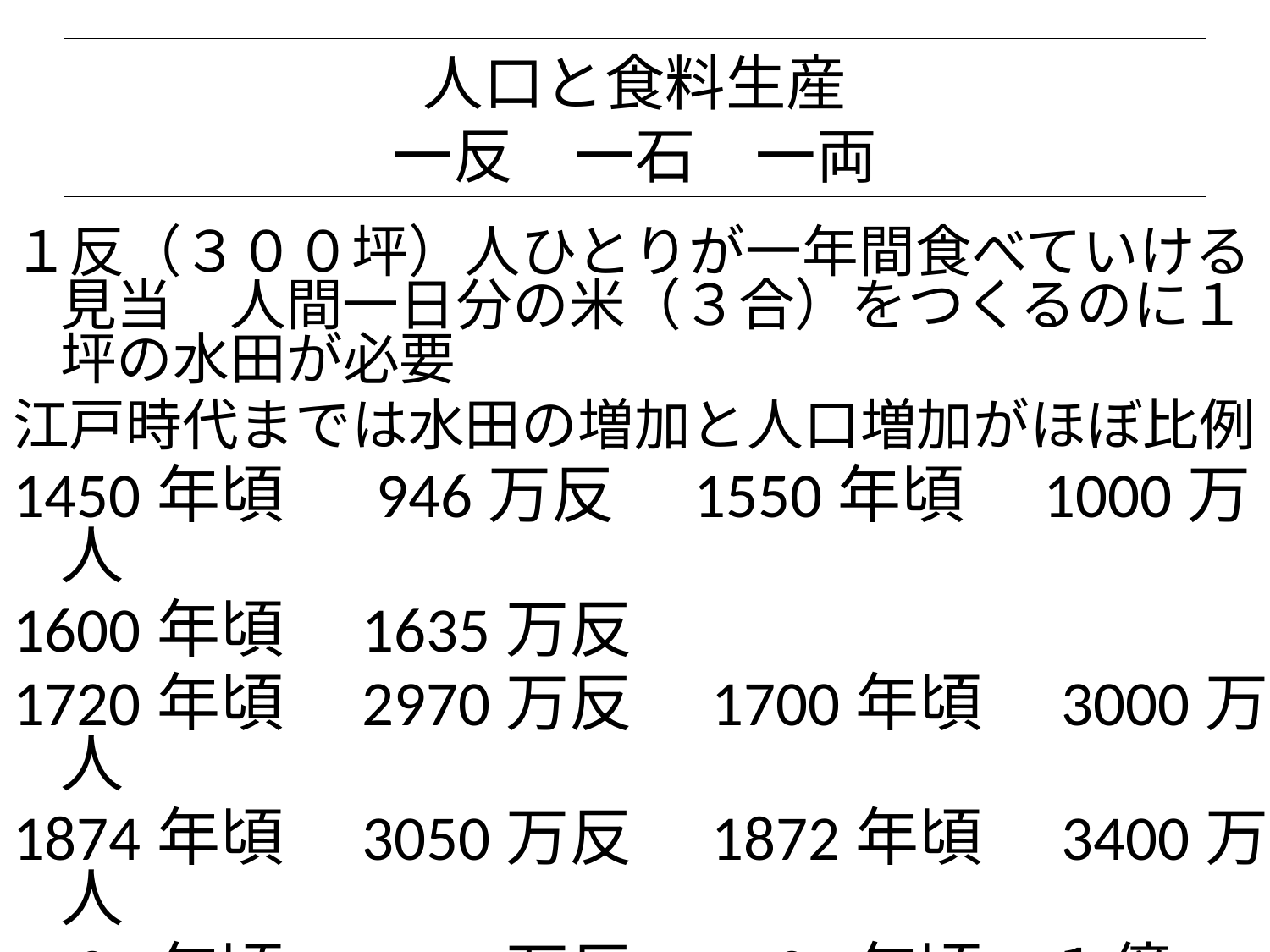

# 人口と食料生産 一反　一石　一両
１反（３００坪）人ひとりが一年間食べていける見当　人間一日分の米（３合）をつくるのに１坪の水田が必要
江戸時代までは水田の増加と人口増加がほぼ比例
1450年頃　 946万反　1550年頃　1000万人
1600年頃　1635万反
1720年頃　2970万反　1700年頃　3000万人
1874年頃　3050万反　1872年頃　3400万人
1985年頃　5379万反　1985年頃　１億2100万人